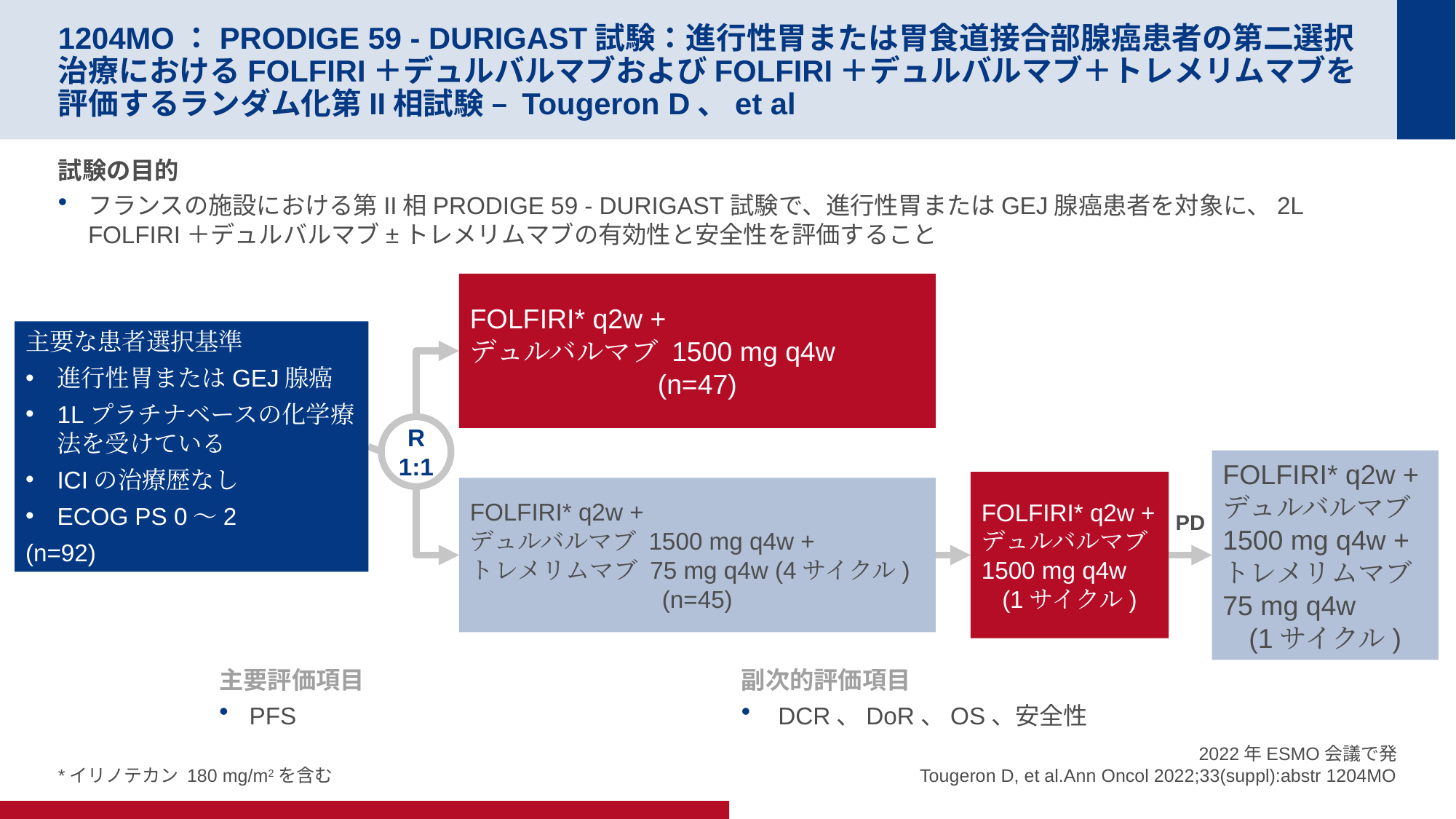

# 1204MO：PRODIGE 59 - DURIGAST試験：進行性胃または胃食道接合部腺癌患者の第二選択治療におけるFOLFIRI＋デュルバルマブおよびFOLFIRI＋デュルバルマブ＋トレメリムマブを評価するランダム化第II相試験 – Tougeron D、et al
試験の目的
フランスの施設における第II相PRODIGE 59 - DURIGAST試験で、進行性胃またはGEJ腺癌患者を対象に、2L FOLFIRI＋デュルバルマブ±トレメリムマブの有効性と安全性を評価すること
FOLFIRI* q2w +
デュルバルマブ 1500 mg q4w
(n=47)
主要な患者選択基準
進行性胃またはGEJ腺癌
1Lプラチナベースの化学療法を受けている
ICIの治療歴なし
ECOG PS 0～2
(n=92)
R
1:1
FOLFIRI* q2w +
デュルバルマブ
1500 mg q4w +
トレメリムマブ
75 mg q4w
(1サイクル)
FOLFIRI* q2w +
デュルバルマブ
1500 mg q4w
(1サイクル)
FOLFIRI* q2w +
デュルバルマブ 1500 mg q4w +
トレメリムマブ 75 mg q4w (4サイクル)
(n=45)
PD
主要評価項目
PFS
副次的評価項目
 DCR、DoR、OS、安全性
*イリノテカン 180 mg/m2を含む
2022年ESMO会議で発
Tougeron D, et al.Ann Oncol 2022;33(suppl):abstr 1204MO